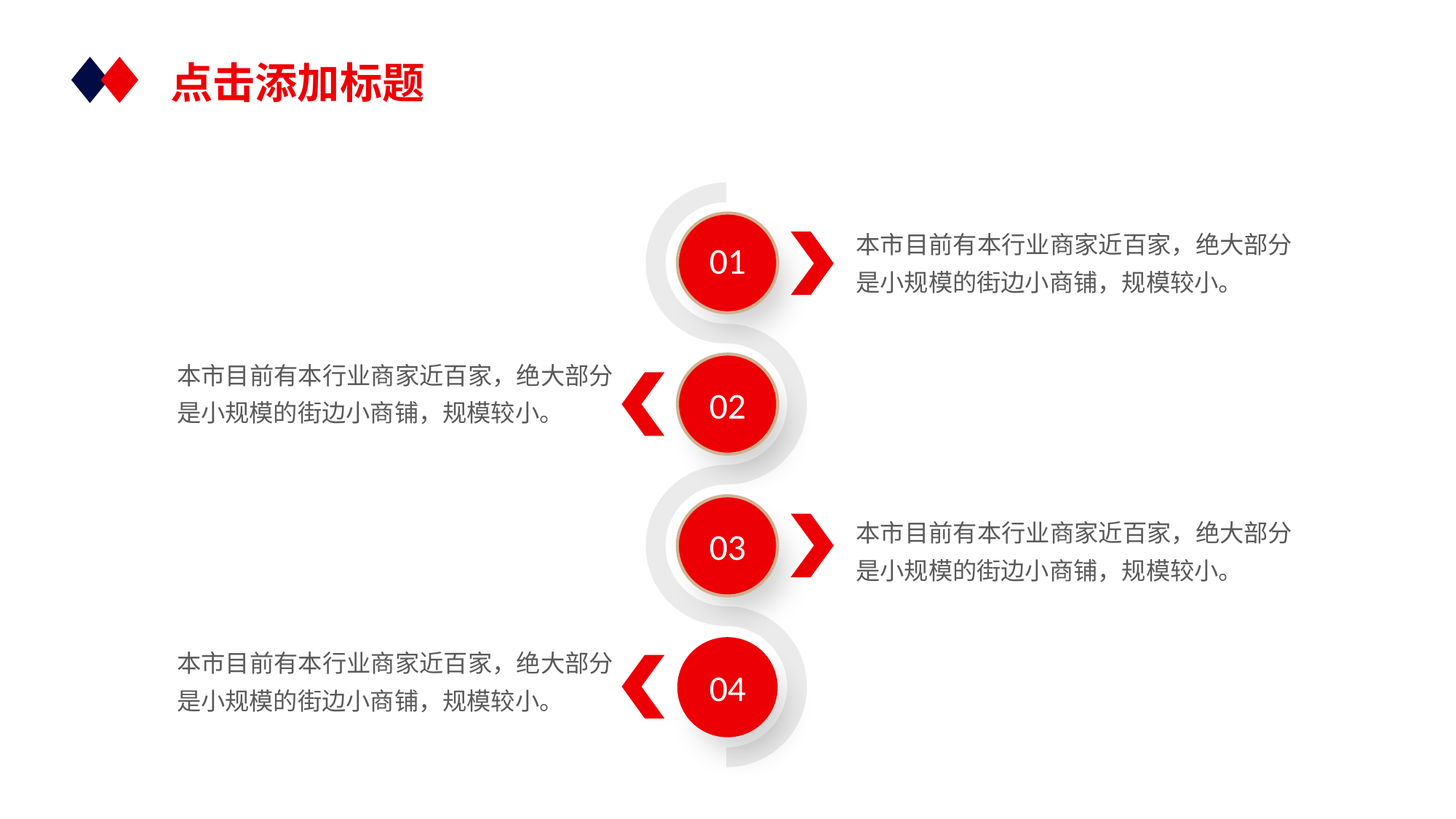

点击添加标题

本市目前有本行业商家近百家，绝大部分是小规模的街边小商铺，规模较小。

01
本市目前有本行业商家近百家，绝大部分是小规模的街边小商铺，规模较小。

02

本市目前有本行业商家近百家，绝大部分是小规模的街边小商铺，规模较小。

03
本市目前有本行业商家近百家，绝大部分是小规模的街边小商铺，规模较小。

04